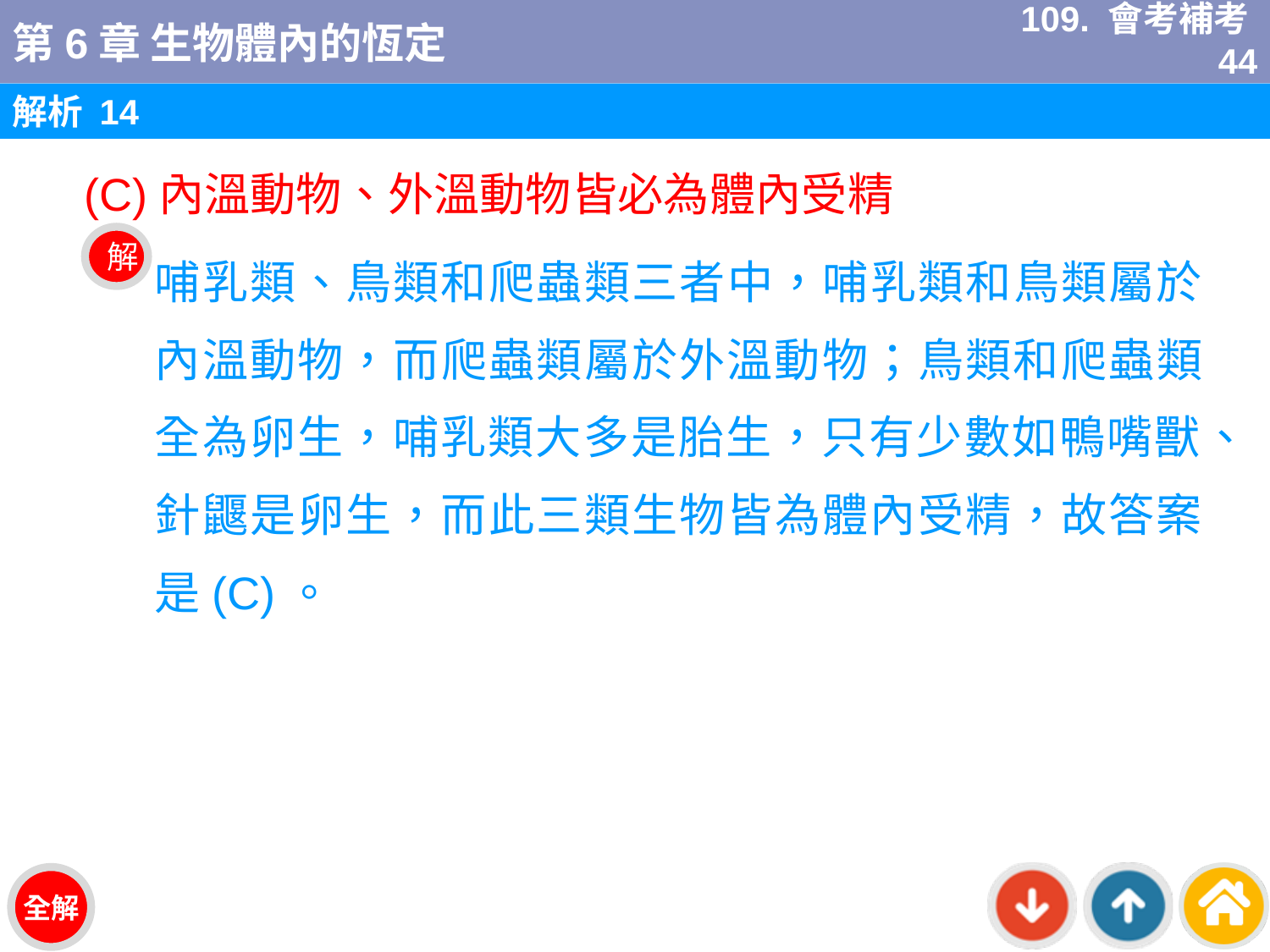

109. 會考補考44
解析 14
(C)內溫動物、外溫動物皆必為體內受精
哺乳類、鳥類和爬蟲類三者中，哺乳類和鳥類屬於內溫動物，而爬蟲類屬於外溫動物；鳥類和爬蟲類全為卵生，哺乳類大多是胎生，只有少數如鴨嘴獸、針鼴是卵生，而此三類生物皆為體內受精，故答案是(C)。
解
全解